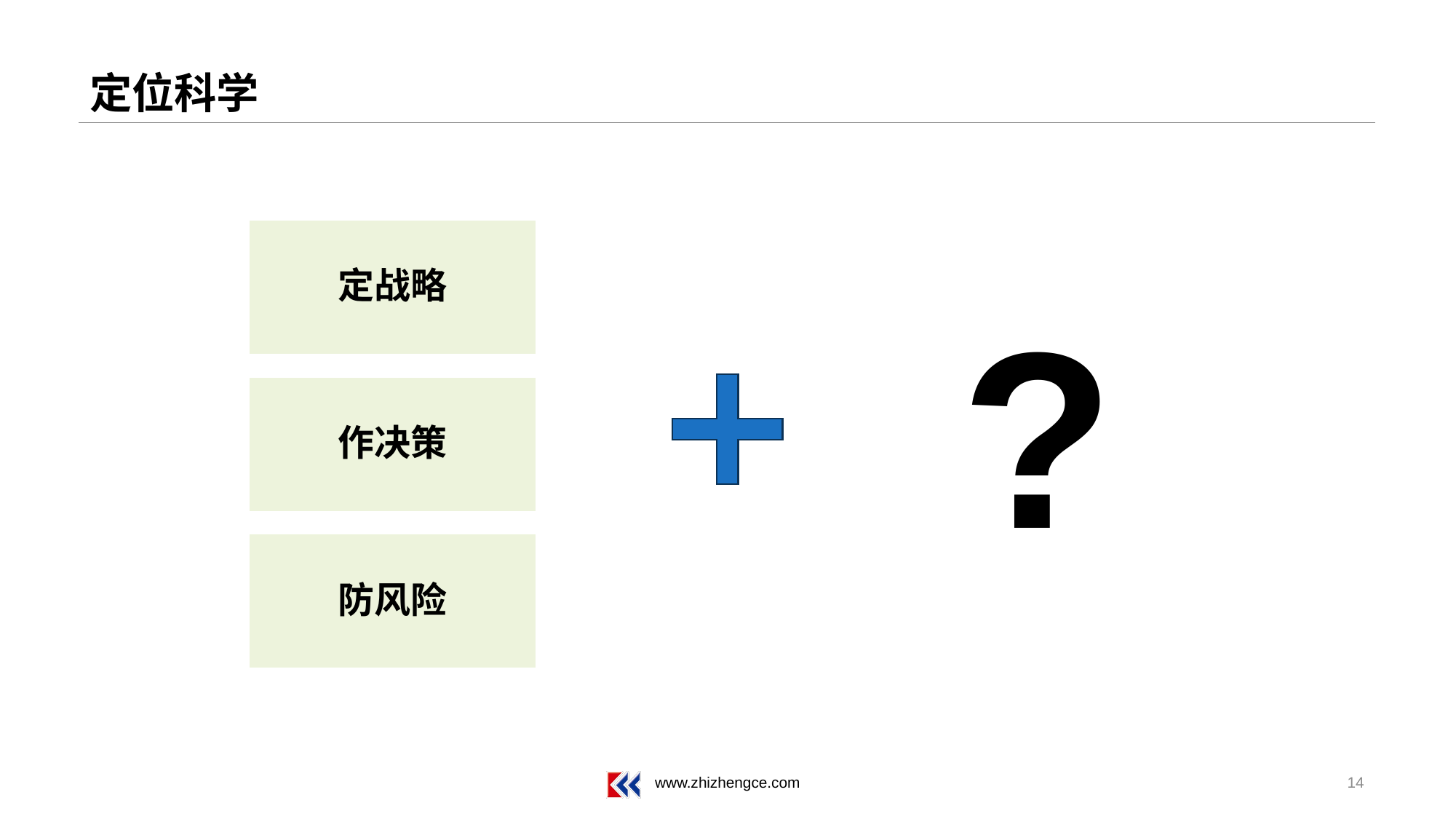

# 定位科学
定战略
作决策
防风险
?

14